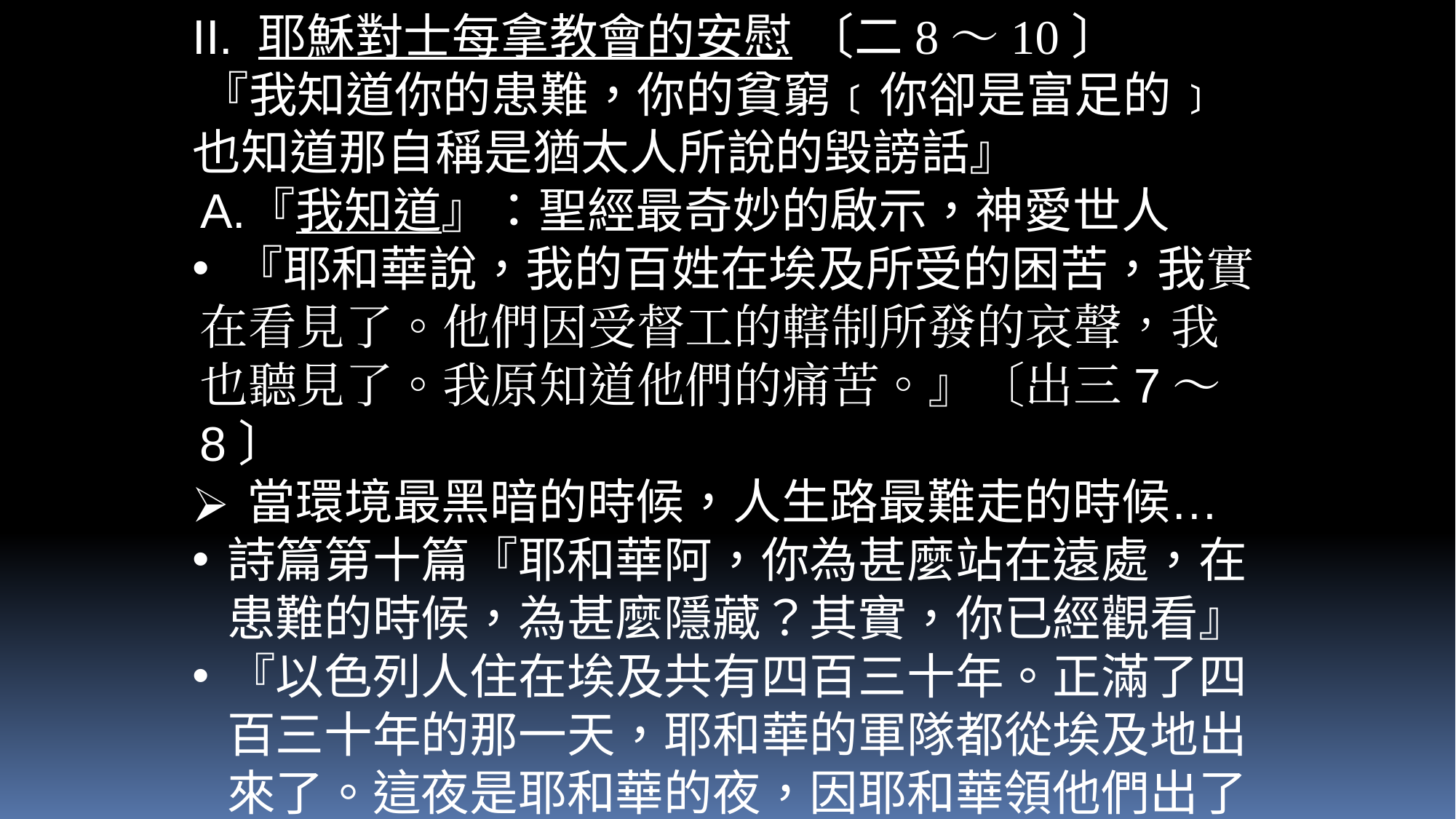

耶穌對士每拿教會的安慰 〔二8～10〕
『我知道你的患難，你的貧窮﹝你卻是富足的﹞也知道那自稱是猶太人所說的毀謗話』
『我知道』：聖經最奇妙的啟示，神愛世人
 『耶和華說，我的百姓在埃及所受的困苦，我實在看見了。他們因受督工的轄制所發的哀聲，我也聽見了。我原知道他們的痛苦。』〔出三7～8〕
當環境最黑暗的時候，人生路最難走的時候…
詩篇第十篇『耶和華阿，你為甚麼站在遠處，在患難的時候，為甚麼隱藏？其實，你已經觀看』
『以色列人住在埃及共有四百三十年。正滿了四百三十年的那一天，耶和華的軍隊都從埃及地出來了。這夜是耶和華的夜，因耶和華領他們出了埃及地。』〔出十二40 ～ 42〕